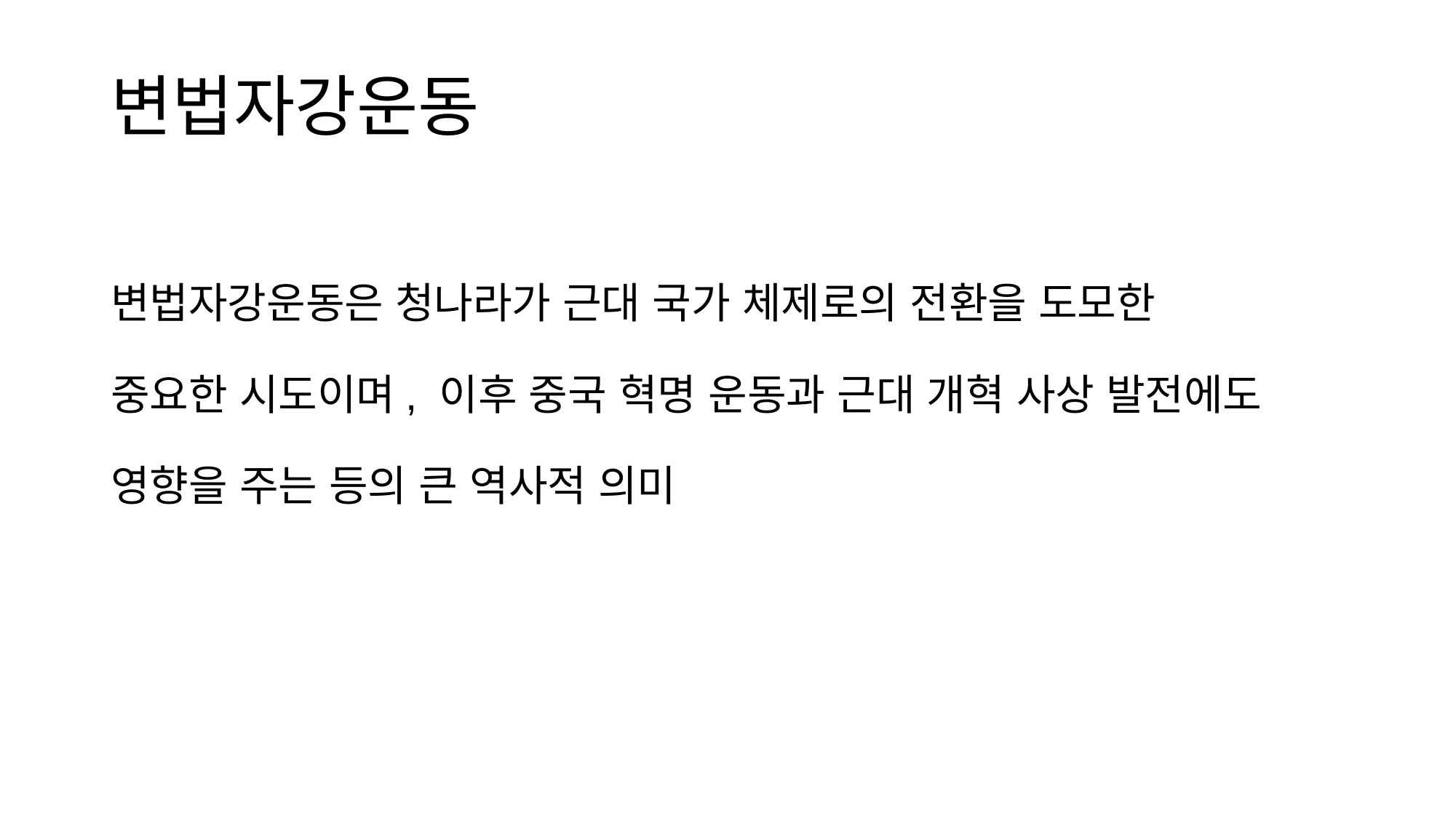

# 변법자강운동
변법자강운동은 청나라가 근대 국가 체제로의 전환을 도모한
중요한 시도이며, 이후 중국 혁명 운동과 근대 개혁 사상 발전에도
영향을 주는 등의 큰 역사적 의미